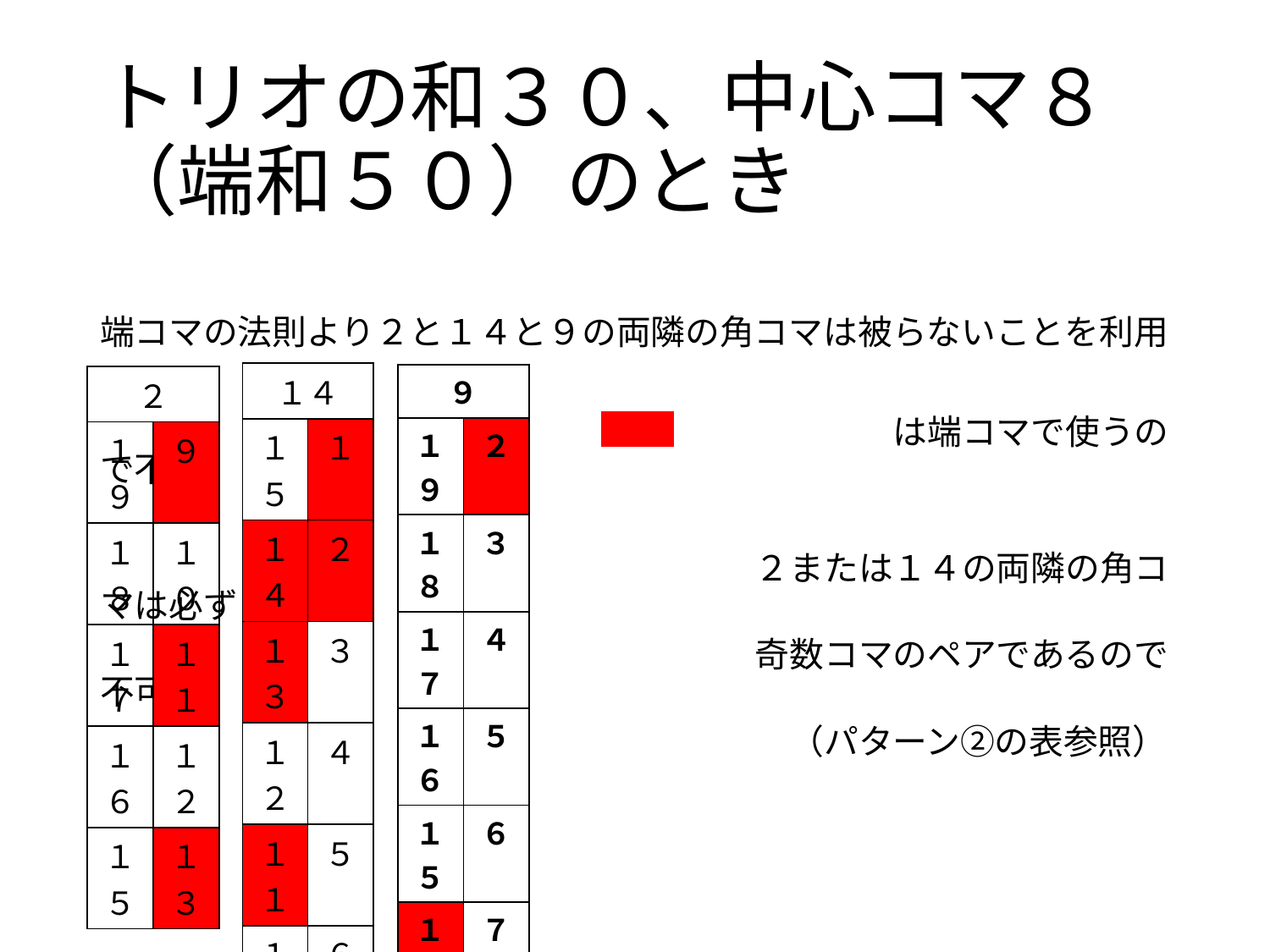

# トリオの和３０、中心コマ８（端和５０）のとき
端コマの法則より２と１４と９の両隣の角コマは被らないことを利用

　　　　　　　　　　　　　　　　　　　　　　　は端コマで使うので不可

　　　　　　　　　　　　　　　　　　　２または１４の両隣の角コマは必ず
　　　　　　　　　　　　　　　　　　　奇数コマのペアであるので不可
　　　　　　　　　　　　　　　　　　　　（パターン②の表参照）

| １４ |  |
| --- | --- |
| １５ | １ |
| １４ | ２ |
| １３ | ３ |
| １２ | ４ |
| １１ | ５ |
| １０ | ６ |
| ９ | ７ |
| ９ |  |
| --- | --- |
| １９ | ２ |
| １８ | ３ |
| １７ | ４ |
| １６ | ５ |
| １５ | ６ |
| １４ | ７ |
| １３ | ８ |
| １２ | ９ |
| １１ | １０ |
| ２ |  |
| --- | --- |
| １９ | ９ |
| １８ | １０ |
| １７ | １１ |
| １６ | １２ |
| １５ | １３ |
|  |
| --- |